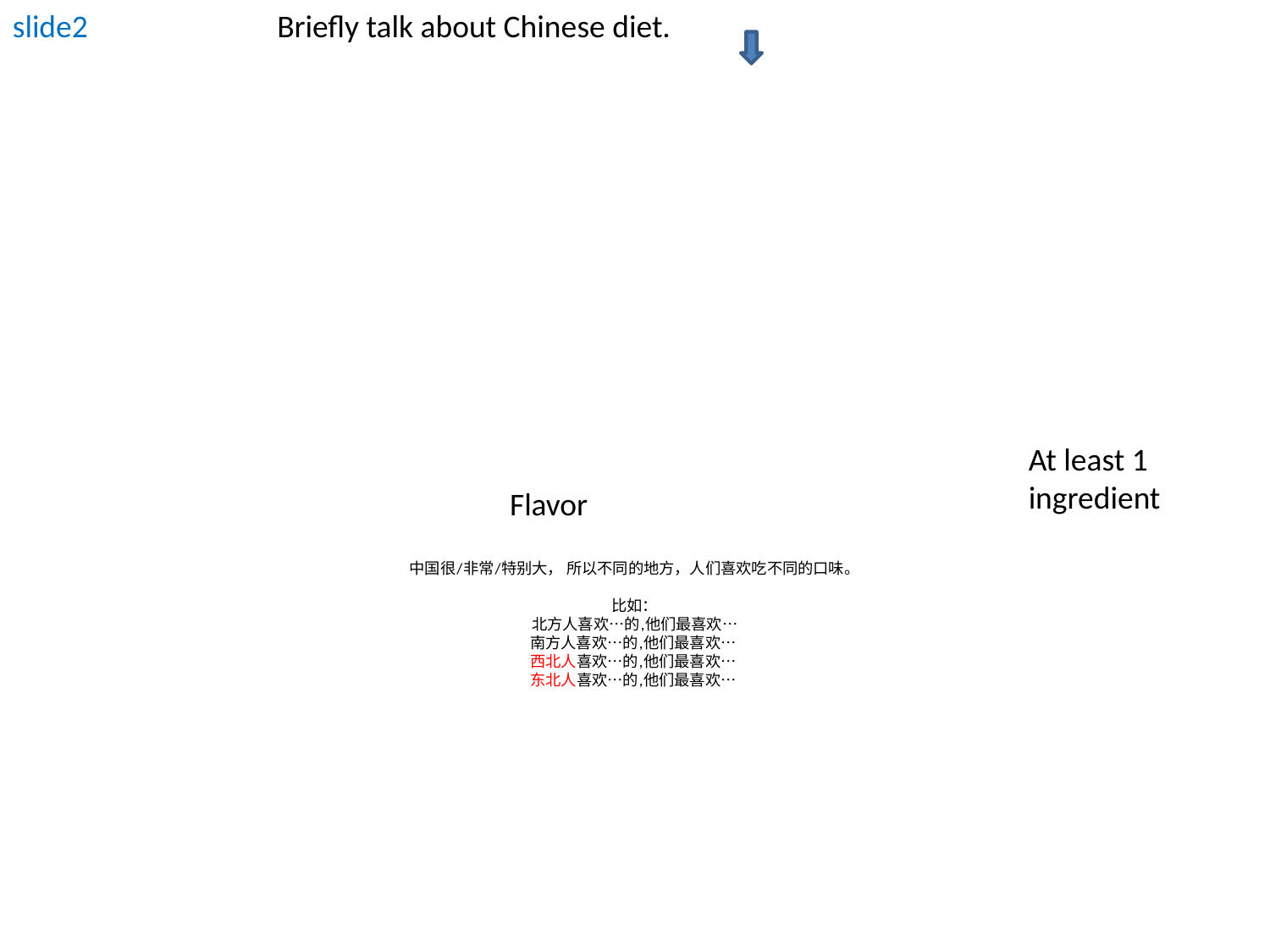

slide2
Briefly talk about Chinese diet.

At least 1 ingredient
Flavor
# 中国很/非常/特别大， 所以不同的地方，人们喜欢吃不同的口味。 比如： 北方人喜欢…的,他们最喜欢… 南方人喜欢…的,他们最喜欢… 西北人喜欢…的,他们最喜欢… 东北人喜欢…的,他们最喜欢…